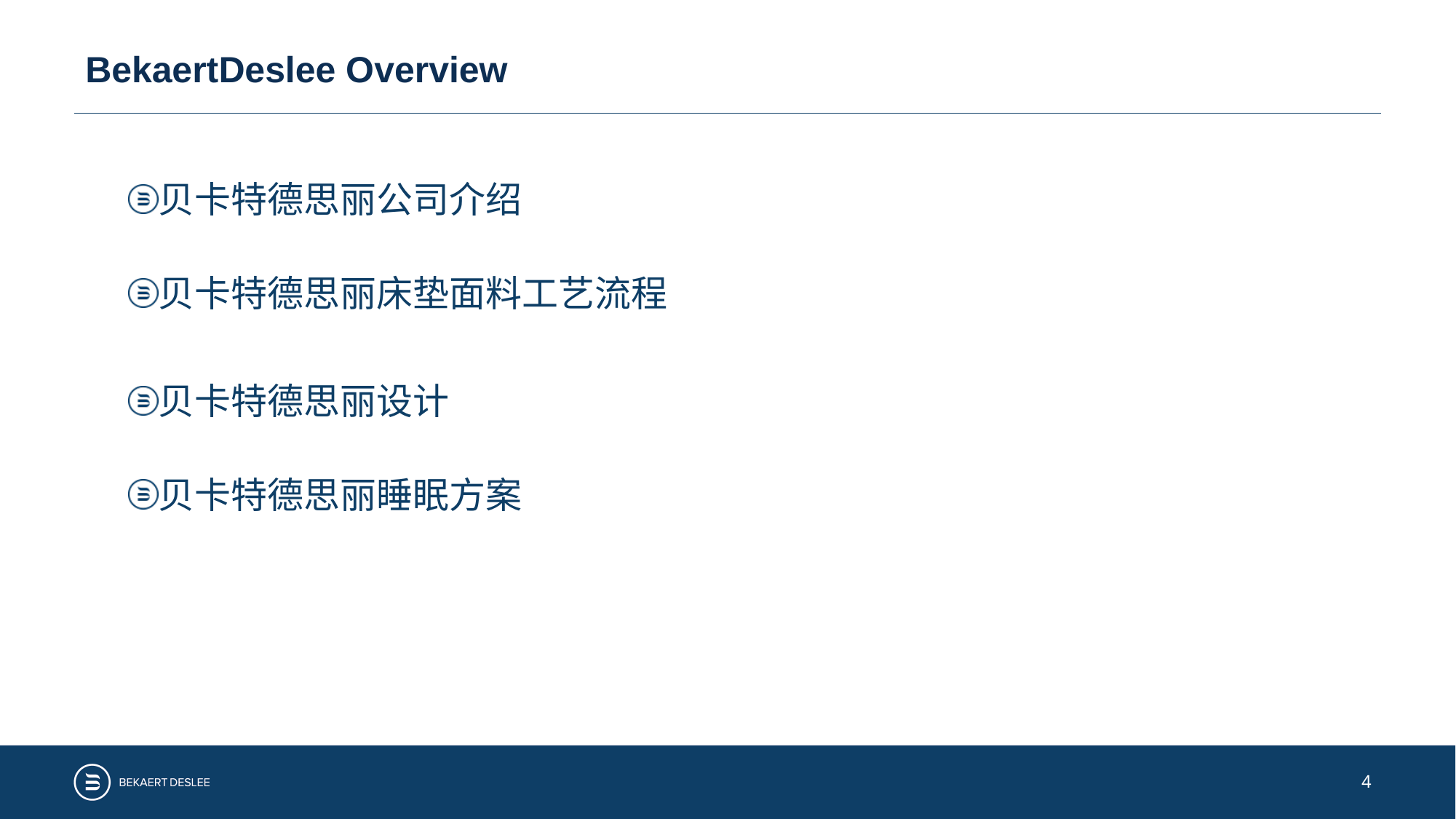

# BekaertDeslee Overview

贝卡特德思丽公司介绍

贝卡特德思丽床垫面料工艺流程

贝卡特德思丽设计

贝卡特德思丽睡眠方案

4